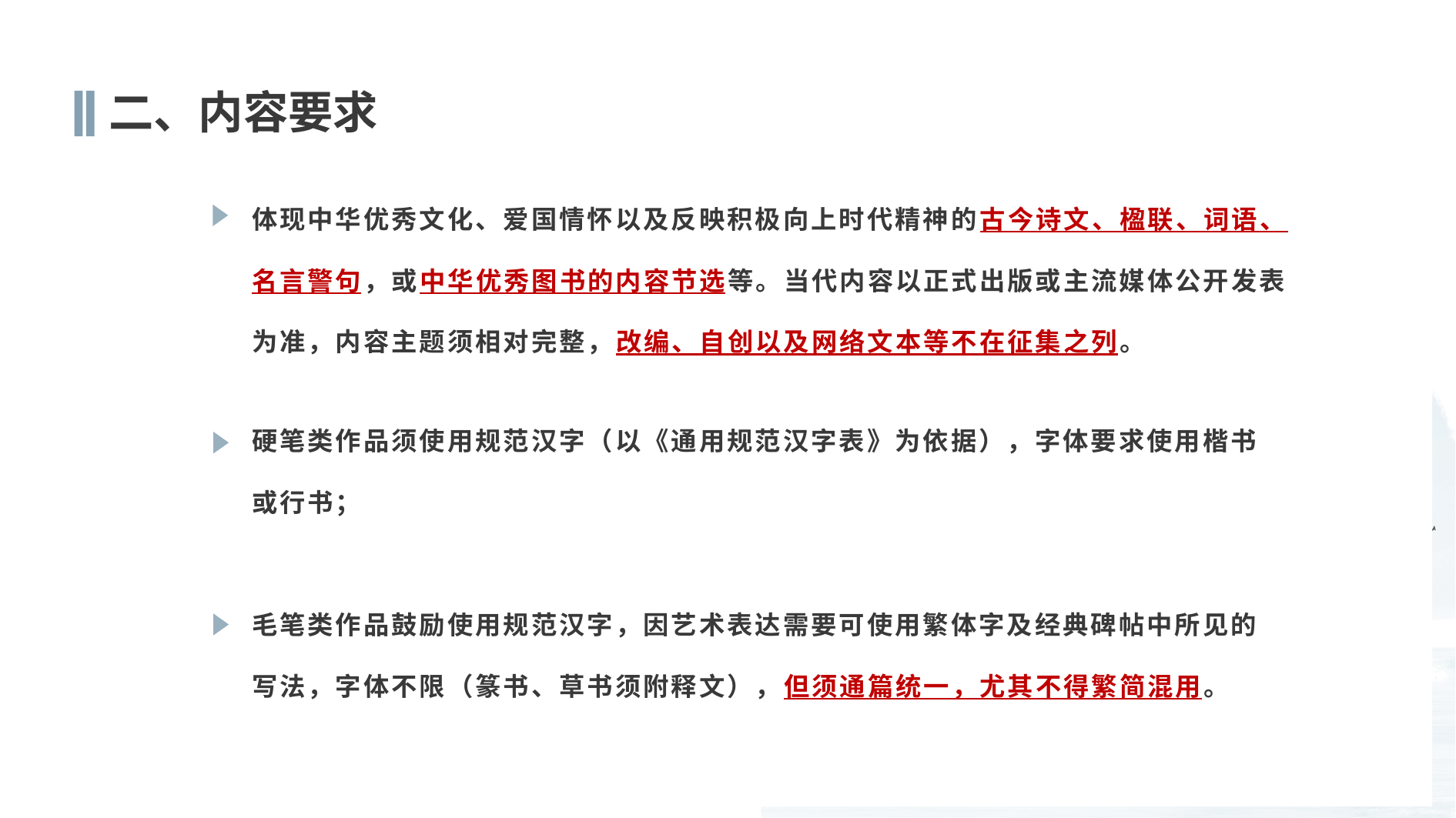

二、内容要求

体现中华优秀文化、爱国情怀以及反映积极向上时代精神的古今诗文、楹联、词语、名言警句，或中华优秀图书的内容节选等。当代内容以正式出版或主流媒体公开发表为准，内容主题须相对完整，改编、自创以及网络文本等不在征集之列。

硬笔类作品须使用规范汉字（以《通用规范汉字表》为依据），字体要求使用楷书或行书；

毛笔类作品鼓励使用规范汉字，因艺术表达需要可使用繁体字及经典碑帖中所见的写法，字体不限（篆书、草书须附释文），但须通篇统一，尤其不得繁简混用。